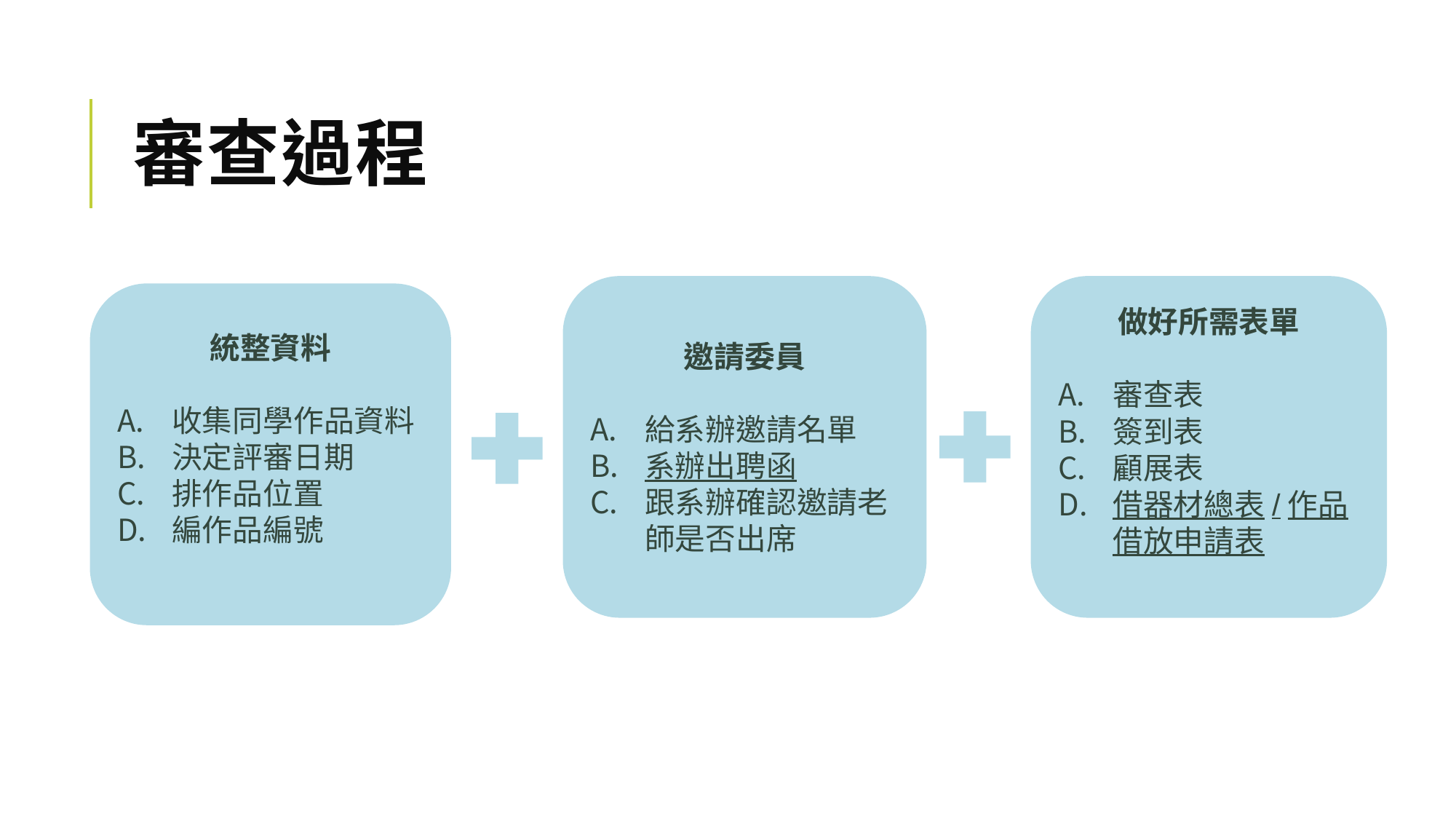

# 審查過程
做好所需表單

審查表
簽到表
顧展表
借器材總表/作品借放申請表

邀請委員

給系辦邀請名單
系辦出聘函
跟系辦確認邀請老師是否出席
統整資料

收集同學作品資料
決定評審日期
排作品位置
編作品編號